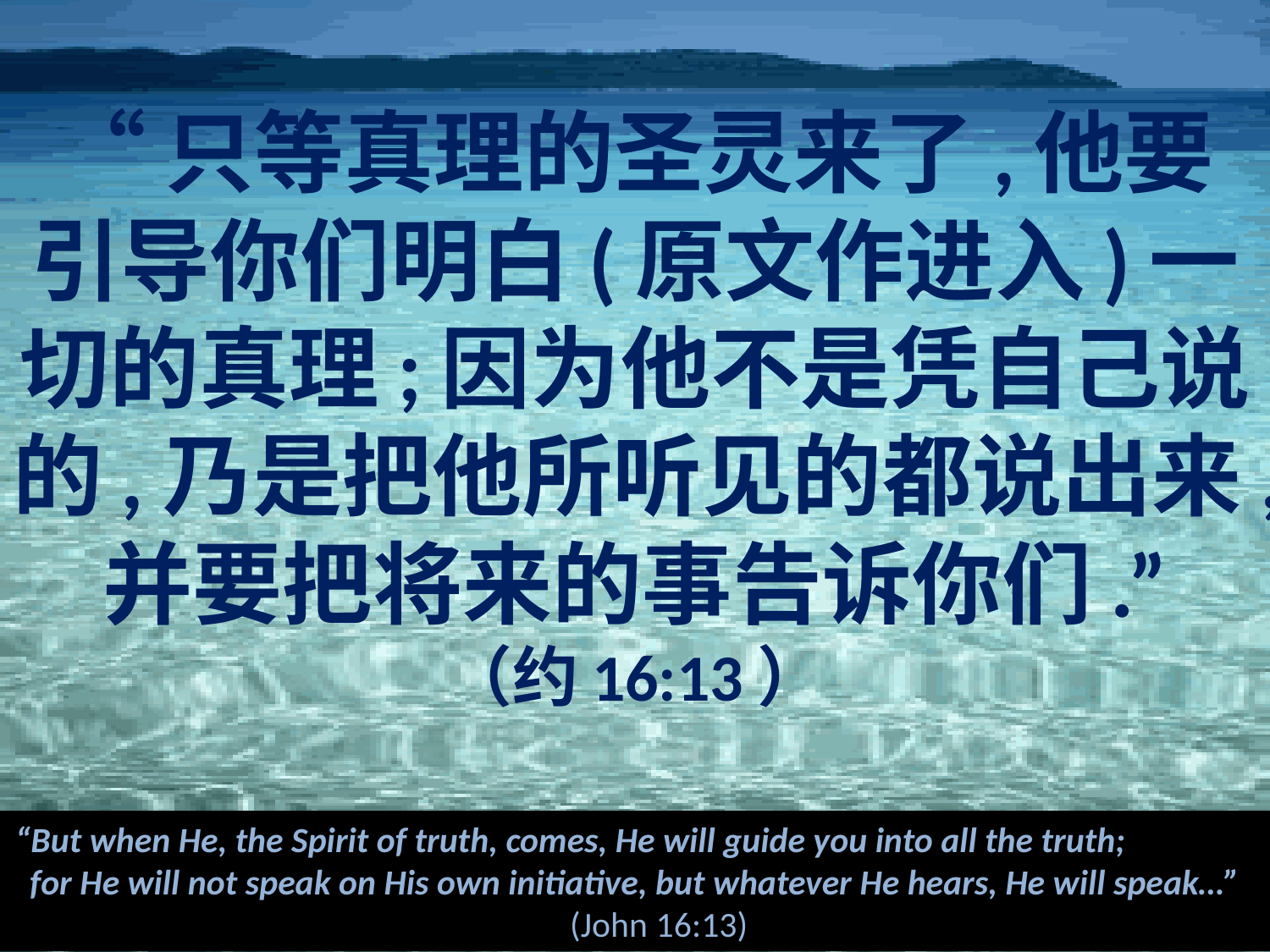

# “只等真理的圣灵来了,他要引导你们明白(原文作进入)一切的真理;因为他不是凭自己说的,乃是把他所听见的都说出来,并要把将来的事告诉你们.” （约16:13）
“But when He, the Spirit of truth, comes, He will guide you into all the truth;                   for He will not speak on His own initiative, but whatever He hears, He will speak…”         (John 16:13)